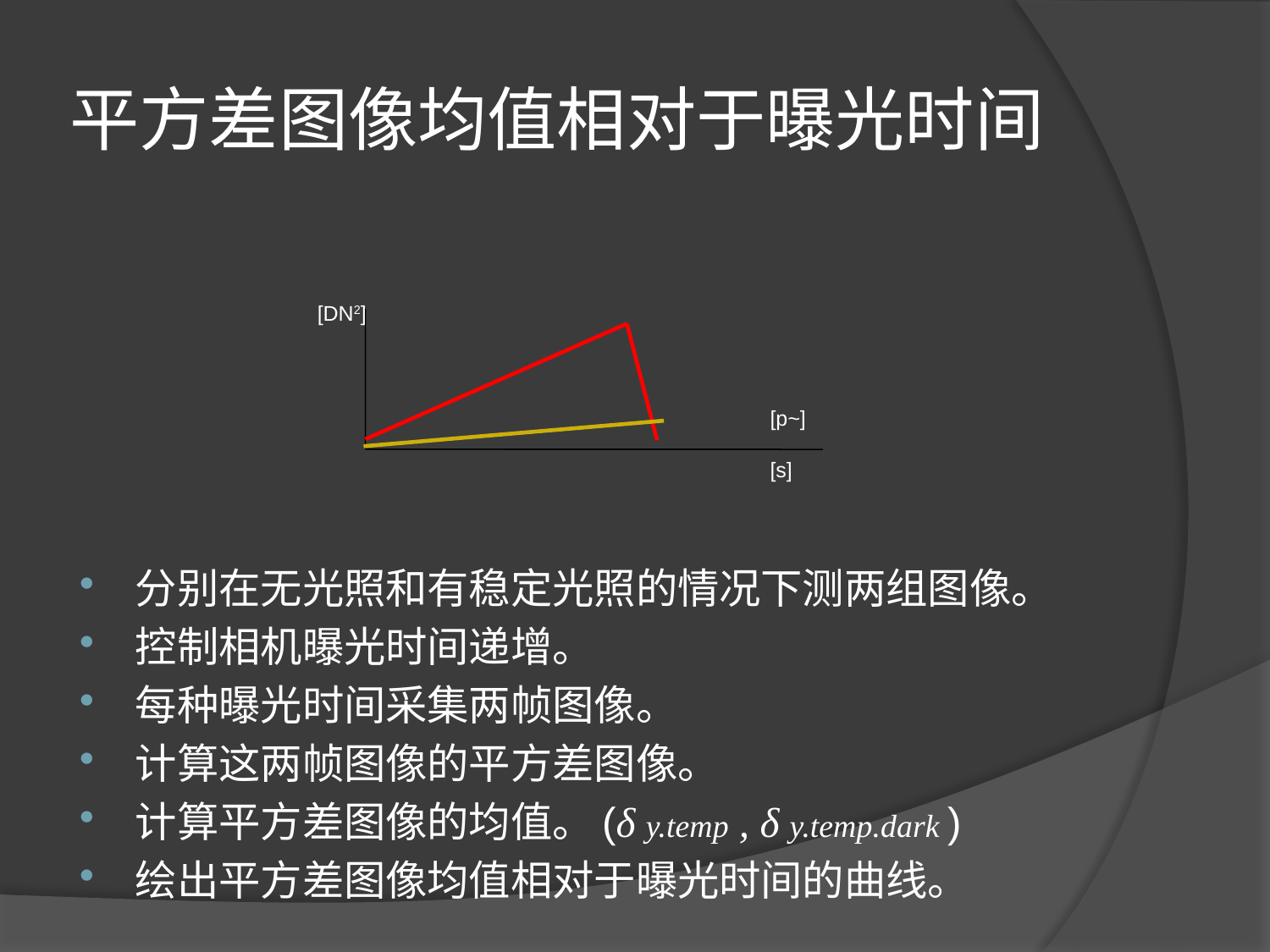

# 平方差图像均值相对于曝光时间
[DN2]

[p~]

[s]
分别在无光照和有稳定光照的情况下测两组图像。
控制相机曝光时间递增。
每种曝光时间采集两帧图像。
计算这两帧图像的平方差图像。
计算平方差图像的均值。(δ y.temp , δ y.temp.dark )
绘出平方差图像均值相对于曝光时间的曲线。